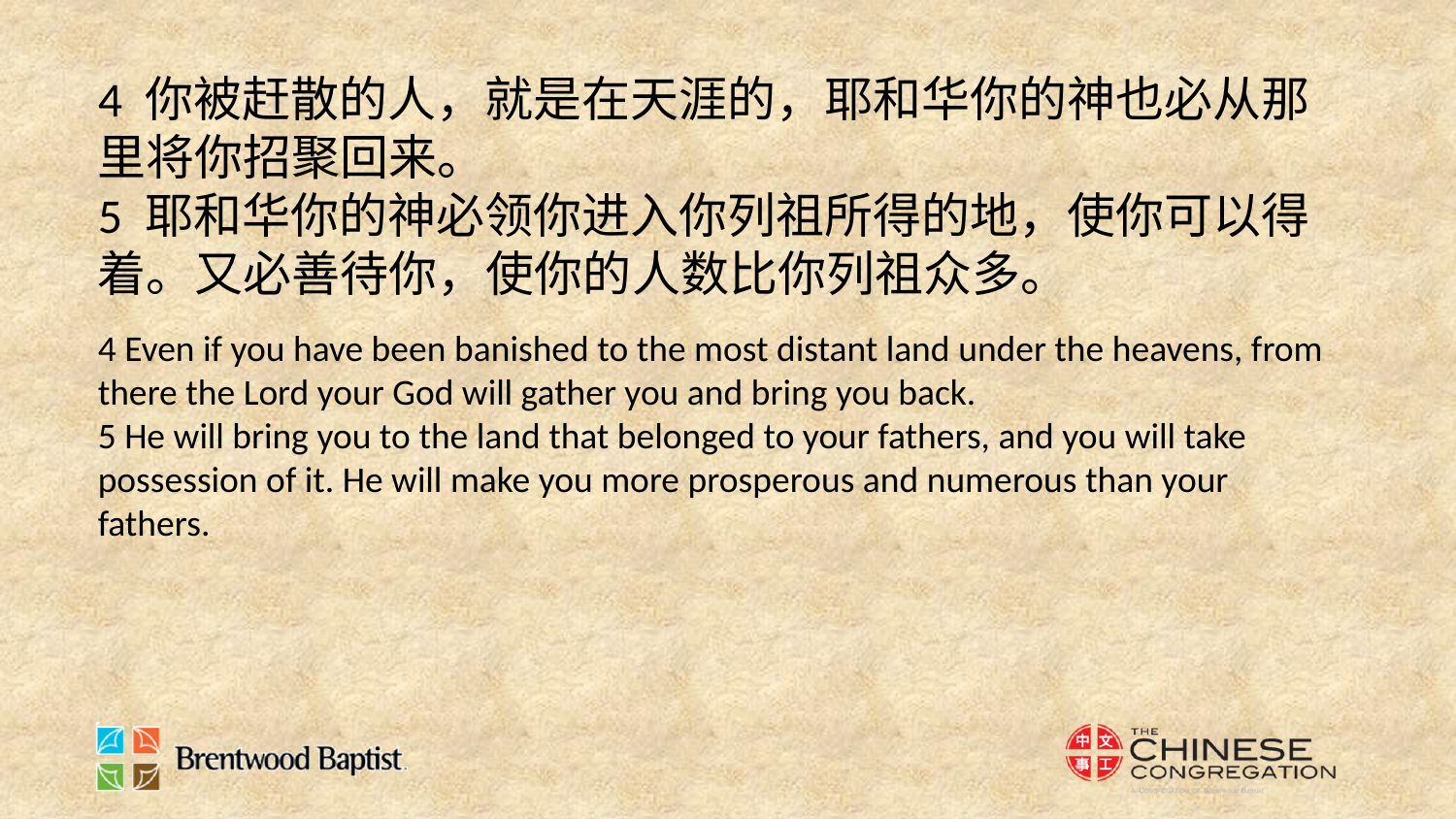

4 你被赶散的人，就是在天涯的，耶和华你的神也必从那里将你招聚回来。
5 耶和华你的神必领你进入你列祖所得的地，使你可以得着。又必善待你，使你的人数比你列祖众多。

4 Even if you have been banished to the most distant land under the heavens, from there the Lord your God will gather you and bring you back.
5 He will bring you to the land that belonged to your fathers, and you will take possession of it. He will make you more prosperous and numerous than your fathers.